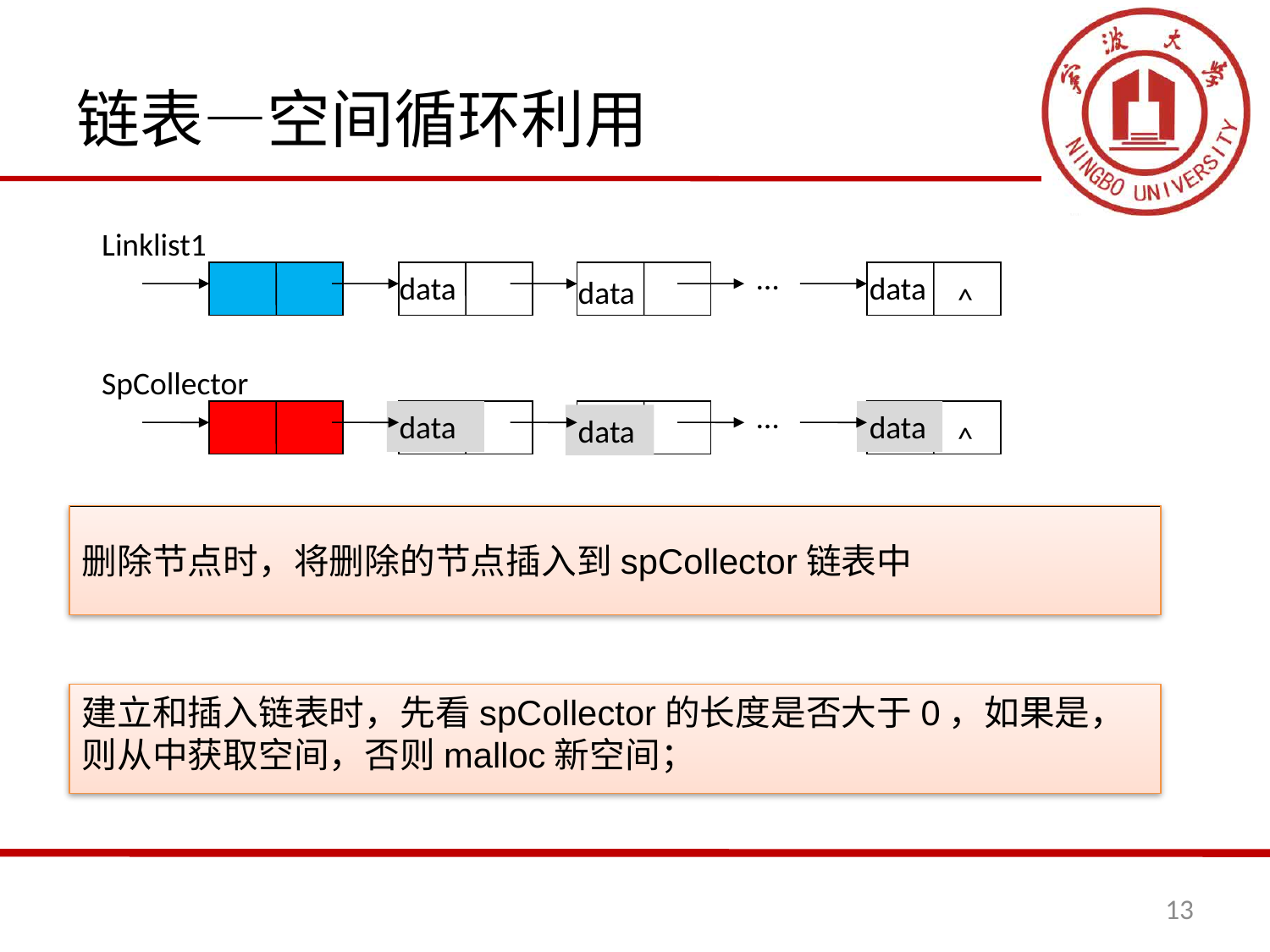

# 链表—空间循环利用
Linklist1
…

data

data
data

^

SpCollector
…

data

data
data

^

删除节点时，将删除的节点插入到spCollector链表中
建立和插入链表时，先看spCollector的长度是否大于0，如果是，则从中获取空间，否则malloc新空间；

13